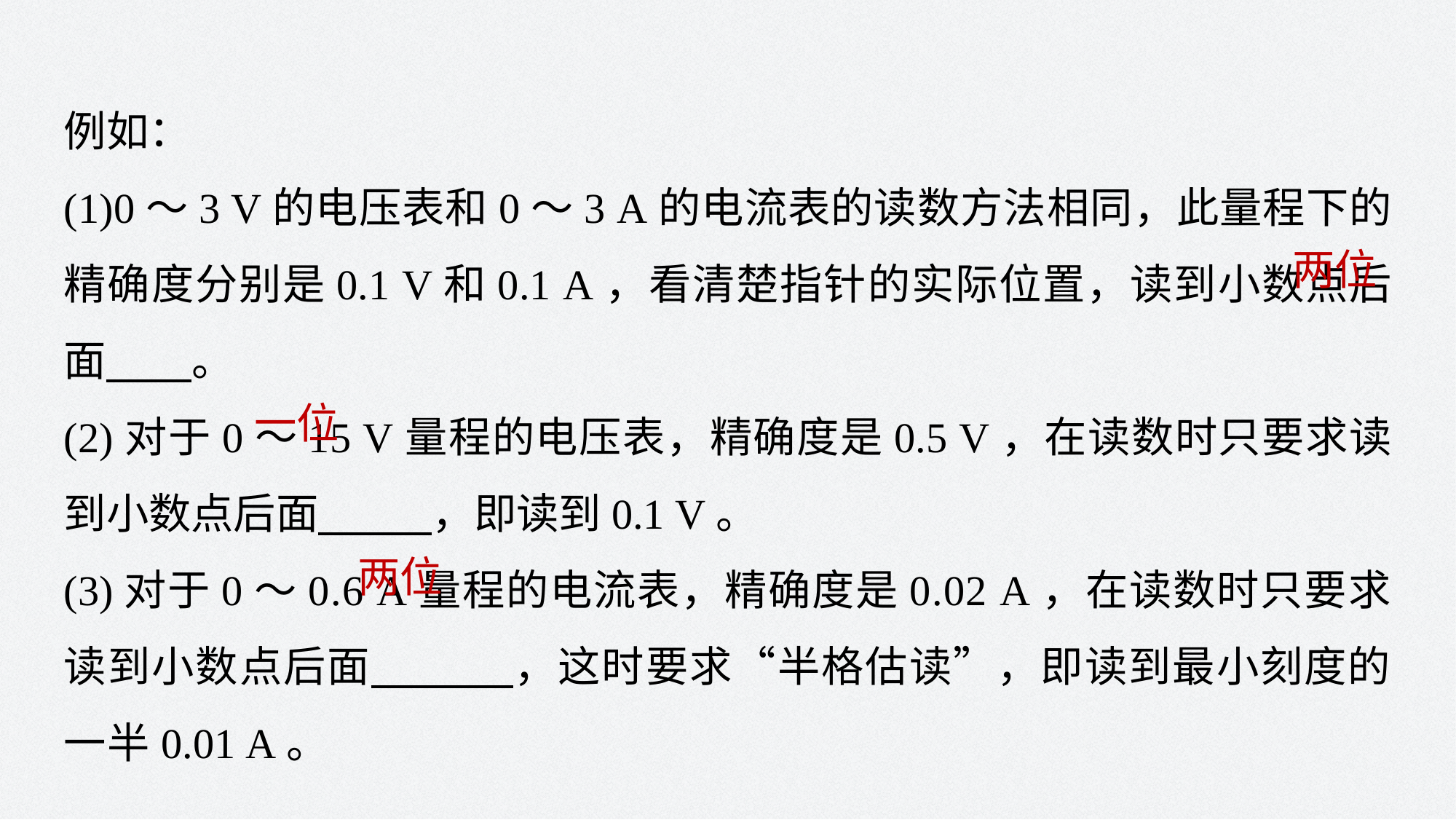

例如：
(1)0～3 V的电压表和0～3 A的电流表的读数方法相同，此量程下的精确度分别是0.1 V和0.1 A，看清楚指针的实际位置，读到小数点后面         。
(2)对于0～15 V量程的电压表，精确度是0.5 V，在读数时只要求读到小数点后面            ，即读到0.1 V。
(3)对于0～0.6 A量程的电流表，精确度是0.02 A，在读数时只要求读到小数点后面             ，这时要求“半格估读”，即读到最小刻度的一半0.01 A。
两位
一位
两位